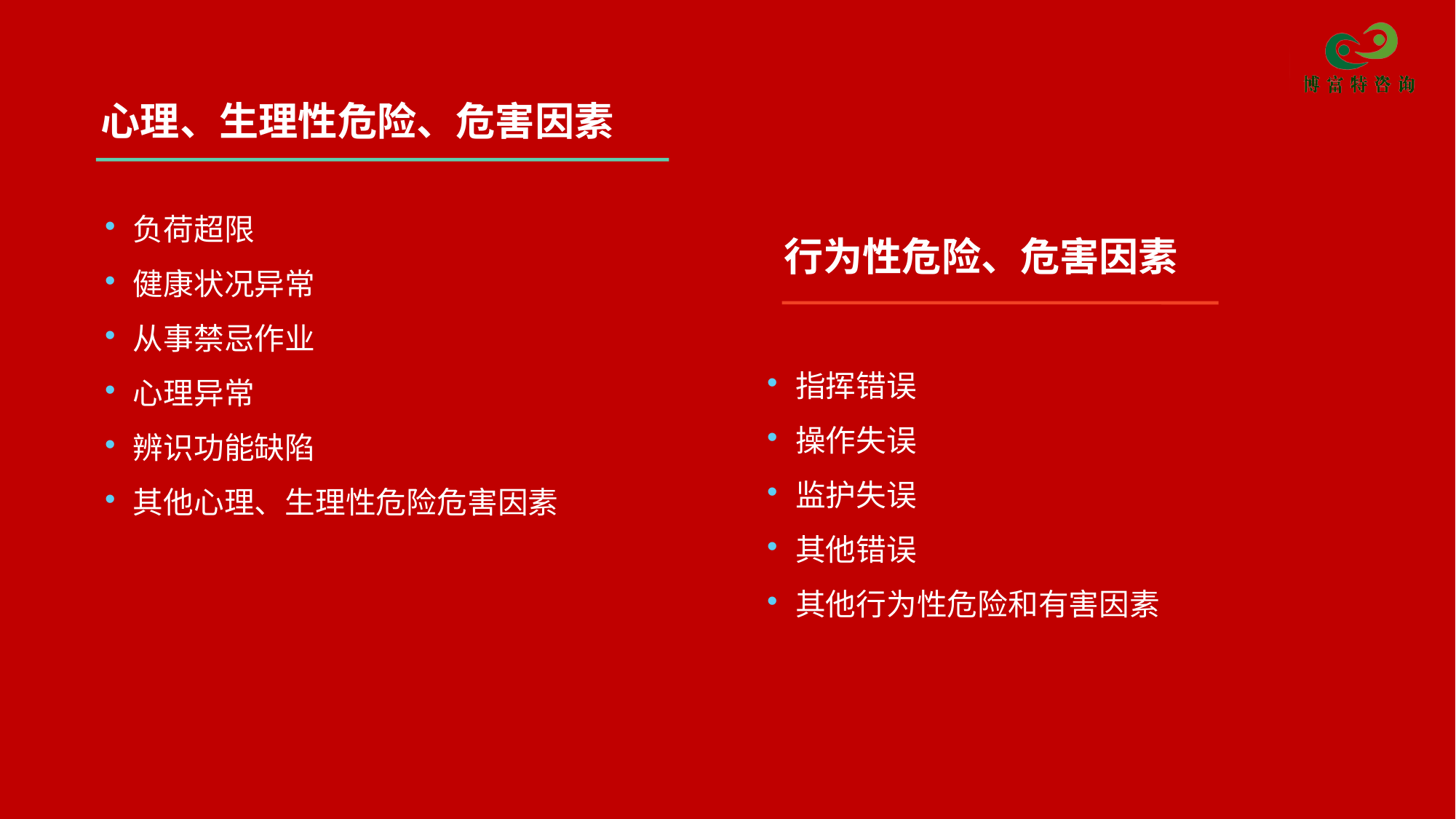

心理、生理性危险、危害因素

 负荷超限
 健康状况异常
 从事禁忌作业
 心理异常
 辨识功能缺陷
 其他心理、生理性危险危害因素
行为性危险、危害因素

 指挥错误
 操作失误
 监护失误
 其他错误
 其他行为性危险和有害因素